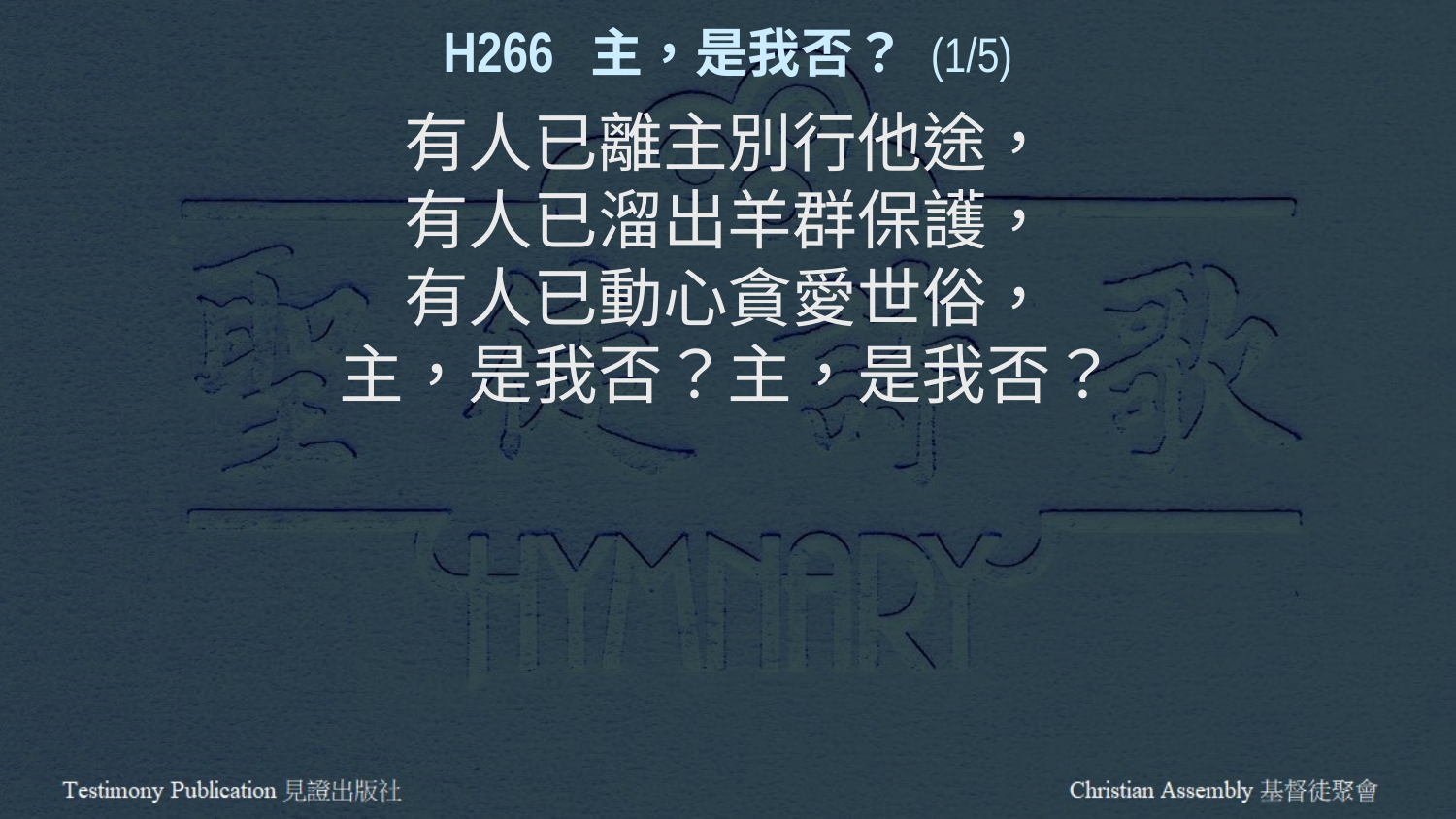

H266  主，是我否？ (1/5)
有人已離主別行他途，
有人已溜出羊群保護，
有人已動心貪愛世俗，
主，是我否？主，是我否？